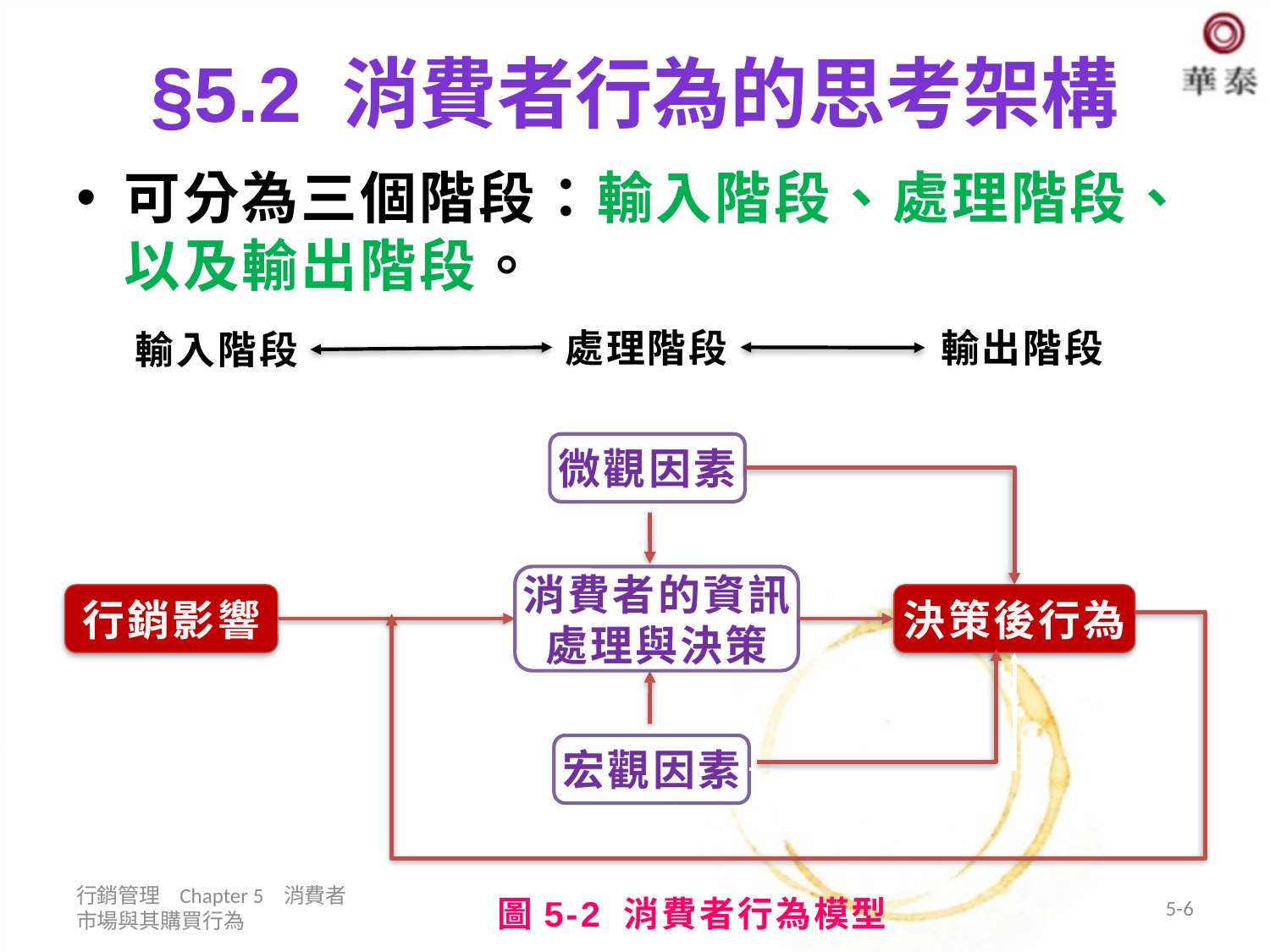

# §5.2 消費者行為的思考架構
可分為三個階段：輸入階段、處理階段、以及輸出階段。
輸出階段
處理階段
輸入階段
微觀因素

消費者的資訊
處理與決策
行銷影響
決策後行為

宏觀因素
行銷管理   Chapter 5   消費者市場與其購買行為
5-6
圖5-2 消費者行為模型